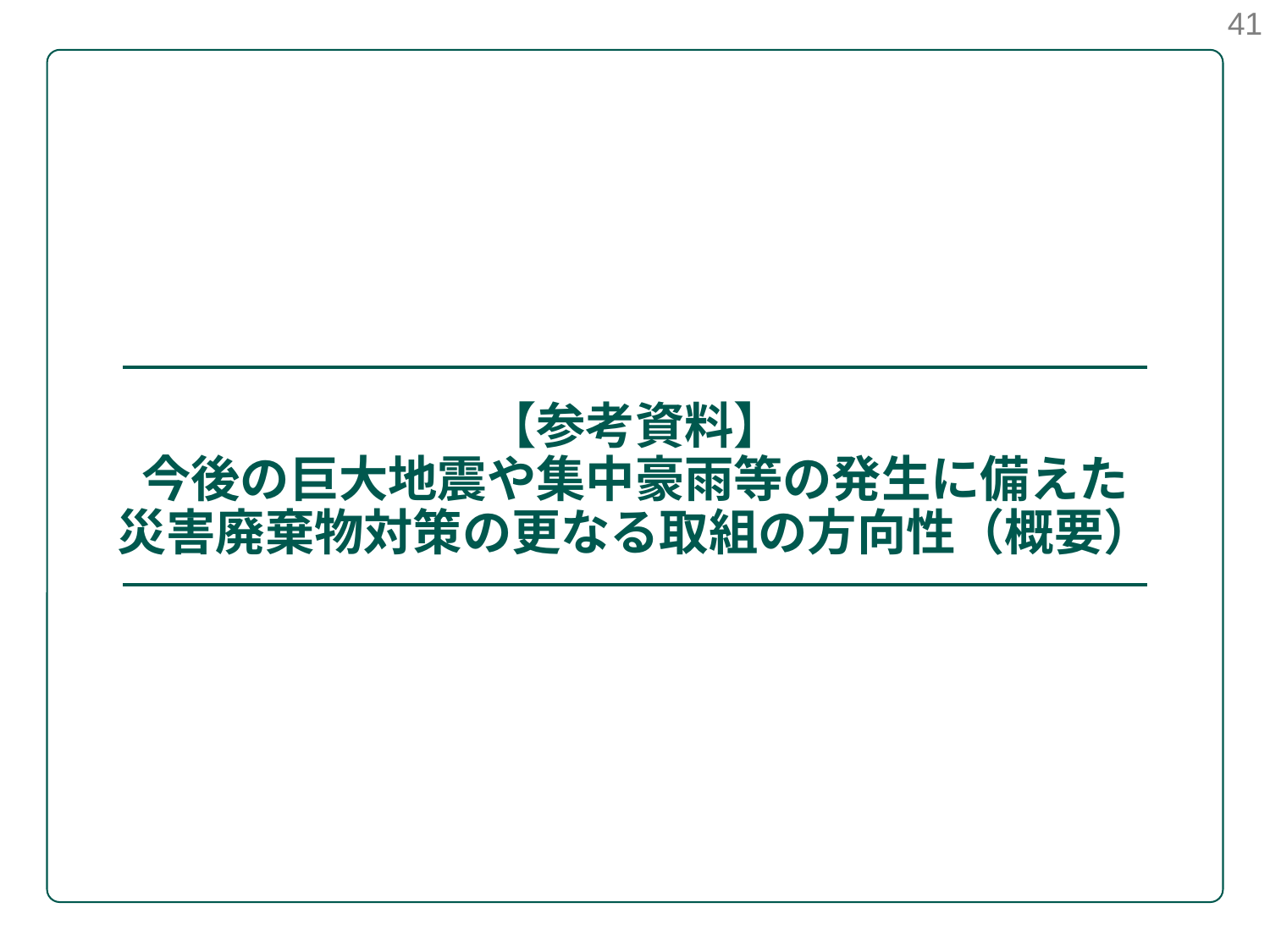

# 【参考資料】 今後の巨大地震や集中豪雨等の発生に備えた 災害廃棄物対策の更なる取組の方向性（概要）